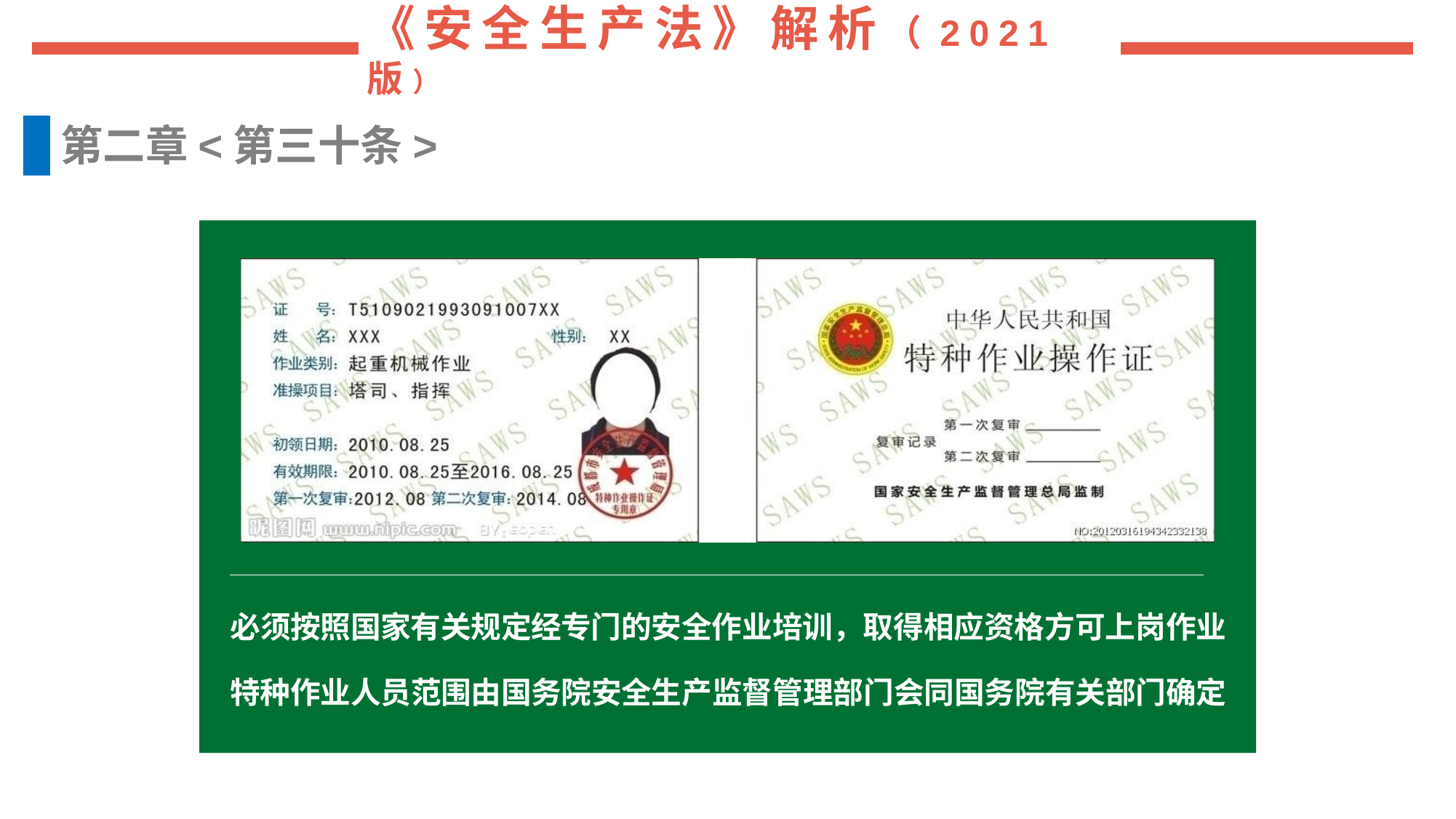

第二章<第三十条>

必须按照国家有关规定经专门的安全作业培训，取得相应资格方可上岗作业

特种作业人员范围由国务院安全生产监督管理部门会同国务院有关部门确定